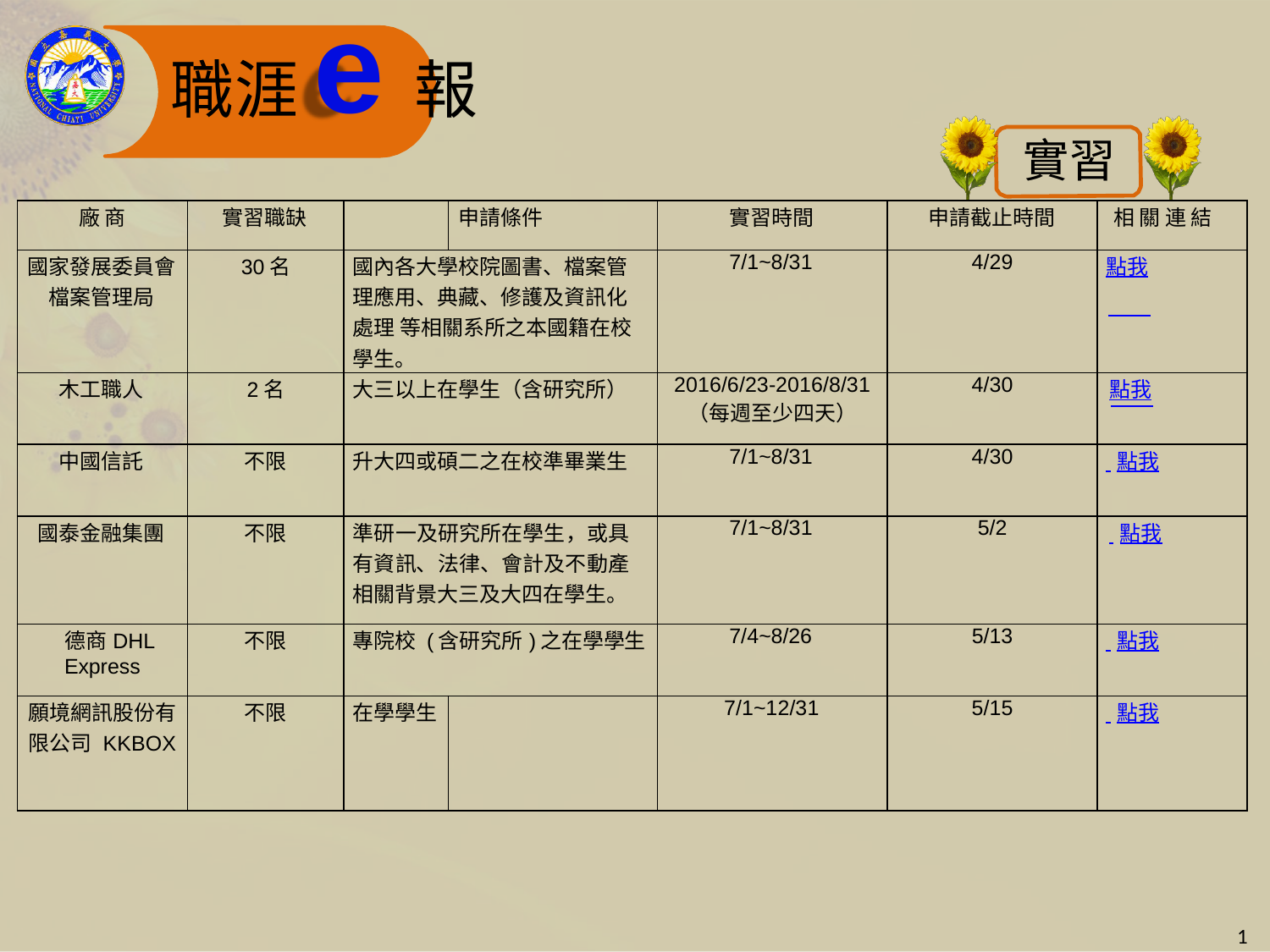

# 職涯e報

實習
| 廠 商 | 實習職缺 |  | 申請條件 | 實習時間 | 申請截止時間 | 相 關 連 結 |
| --- | --- | --- | --- | --- | --- | --- |
| 國家發展委員會 檔案管理局 | 30名 | 國內各大學校院圖書、檔案管 理應用、典藏、修護及資訊化 處理 等相關系所之本國籍在校 學生。 |  | 7/1~8/31 | 4/29 | 點我 |
| 木工職人 | 2名 | 大三以上在學生（含研究所） |  | 2016/6/23-2016/8/31 （每週至少四天） | 4/30 | 點我 |
| 中國信託 | 不限 | 升大四或碩二之在校準畢業生 |  | 7/1~8/31 | 4/30 | 點我 |
| 國泰金融集團 | 不限 | 準研一及研究所在學生，或具 有資訊、法律、會計及不動產 相關背景大三及大四在學生。 |  | 7/1~8/31 | 5/2 | 點我 |
| 德商DHL Express | 不限 | 專院校 (含研究所)之在學學生 |  | 7/4~8/26 | 5/13 | 點我 |
| 願境網訊股份有 限公司 KKBOX | 不限 | 在學學生 |  | 7/1~12/31 | 5/15 | 點我 |

1